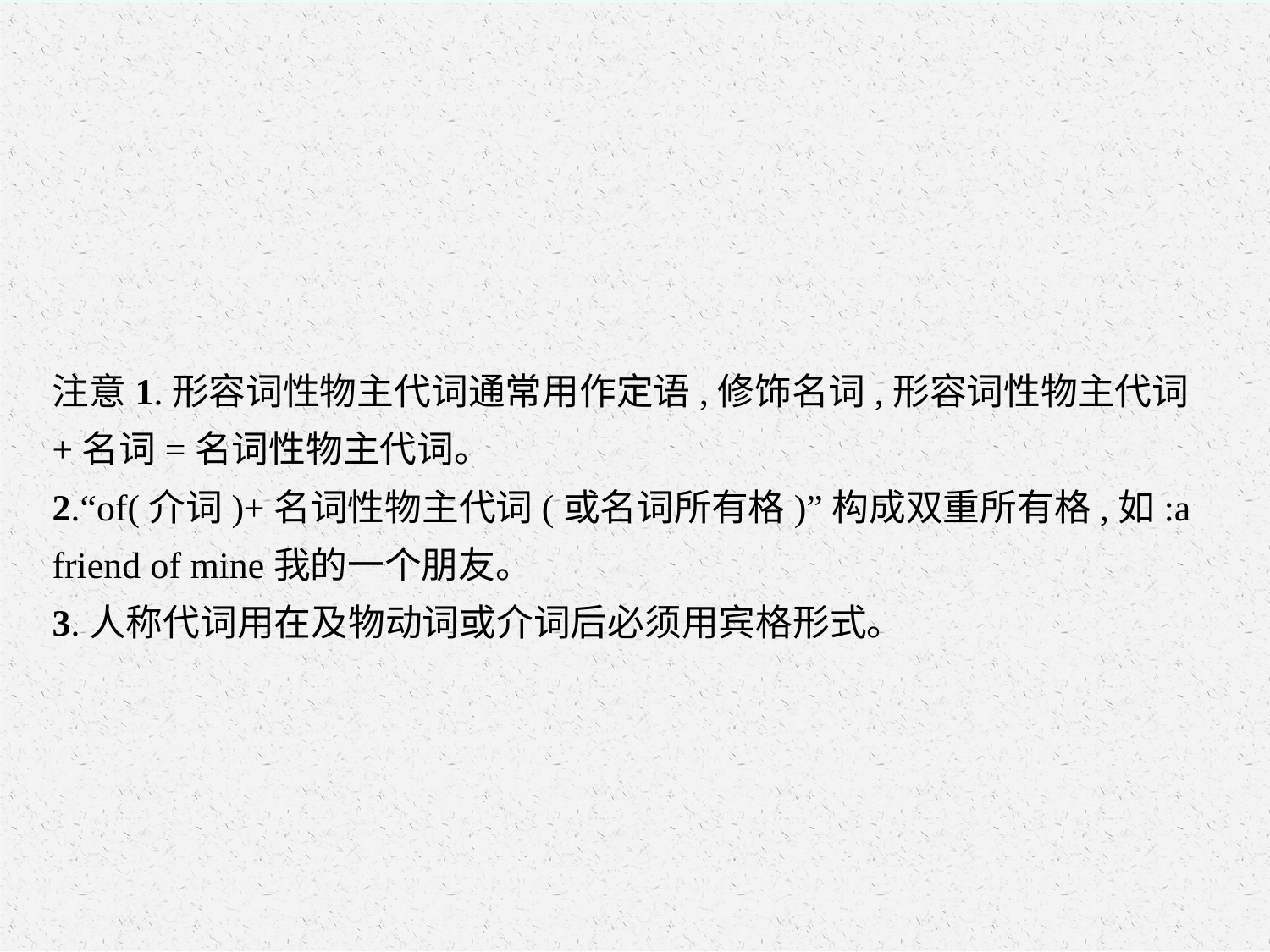

注意1.形容词性物主代词通常用作定语,修饰名词,形容词性物主代词+名词=名词性物主代词。
2.“of(介词)+名词性物主代词(或名词所有格)”构成双重所有格,如:a friend of mine我的一个朋友。
3.人称代词用在及物动词或介词后必须用宾格形式。